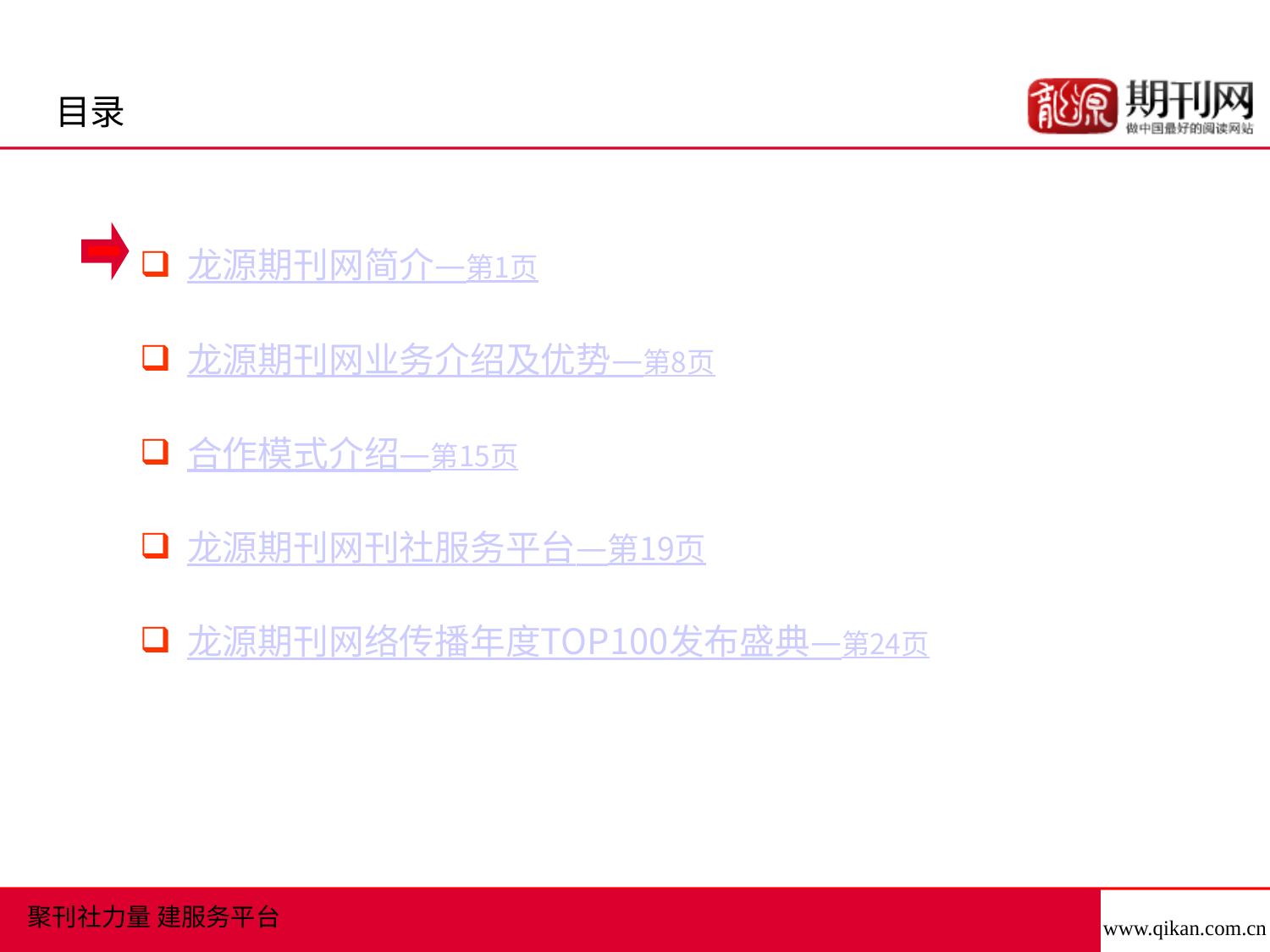

目录
龙源期刊网简介—第1页
龙源期刊网业务介绍及优势—第8页
合作模式介绍—第15页
龙源期刊网刊社服务平台—第19页
龙源期刊网络传播年度TOP100发布盛典—第24页